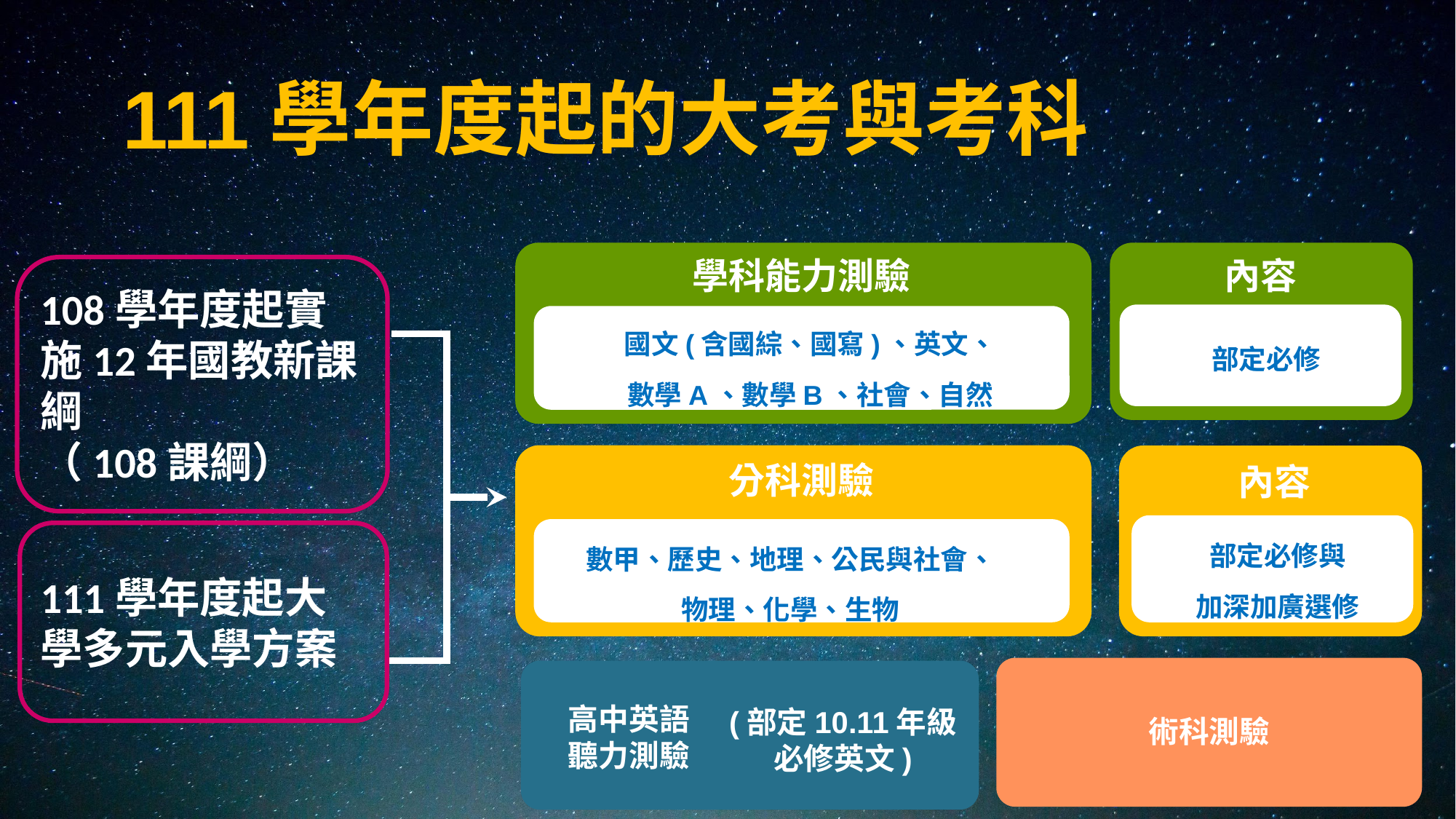

# 111學年度起的大考與考科

學科能力測驗
國文(含國綜、國寫)、英文、
數學A、數學B、社會、自然

分科測驗
數甲、歷史、地理、公民與社會、
物理、化學、生物

術科測驗

高中英語
聽力測驗

內容

部定必修
108學年度起實施12年國教新課綱
（108課綱）

內容
部定必修與
加深加廣選修

111學年度起大學多元入學方案
(部定10.11年級
必修英文)